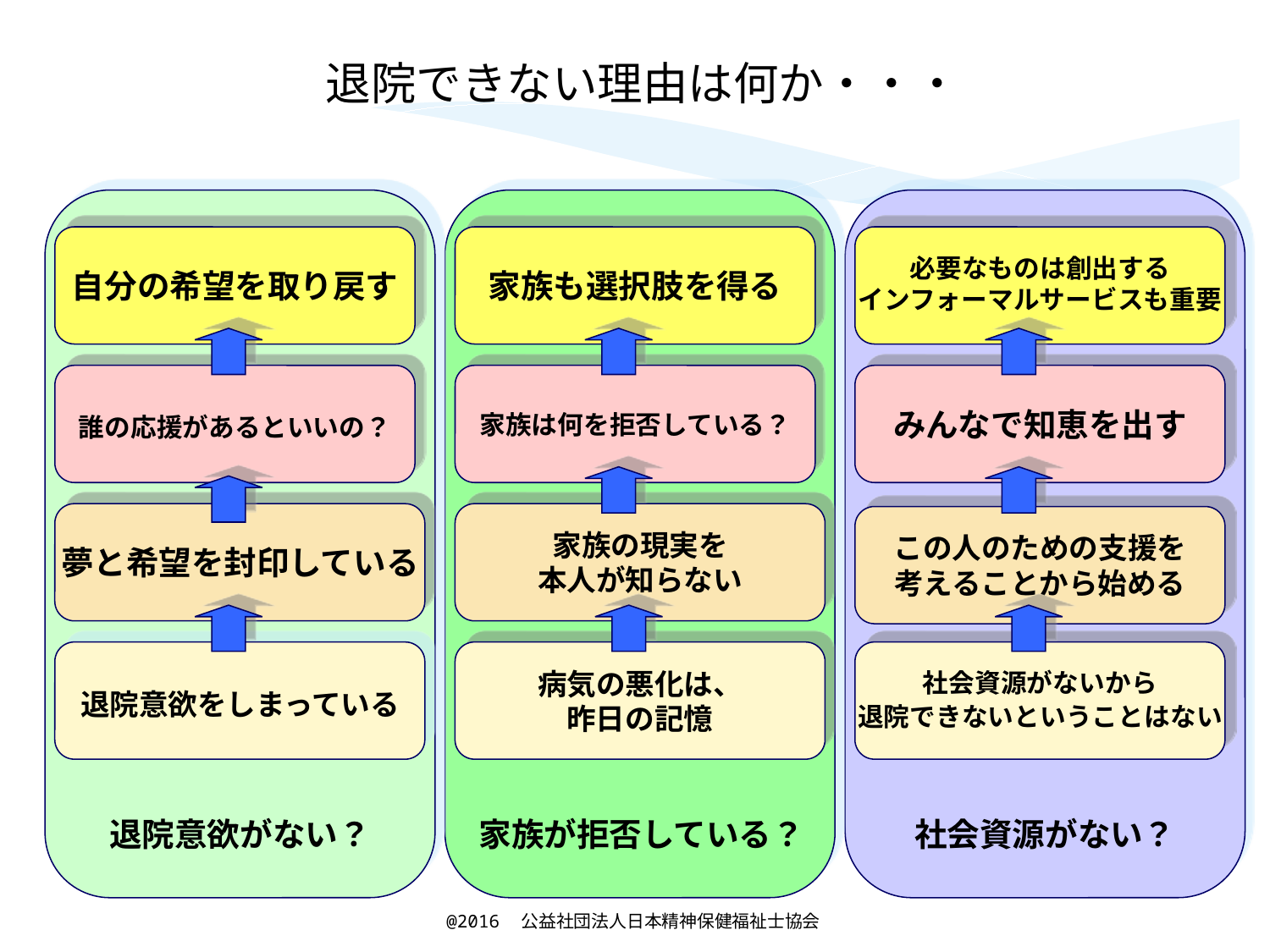

退院できない理由は何か・・・

？
自分の希望を取り戻す
家族も選択肢を得る

必要なものは創出する
インフォーマルサービスも重要

誰の応援があるといいの？

家族は何を拒否している？
みんなで知恵を出す

夢と希望を封印している
家族の現実を
本人が知らない
この人のための支援を
考えることから始める

退院意欲をしまっている

病気の悪化は、
昨日の記憶

社会資源がないから
退院できないということはない

社会資源がない？
退院意欲がない？
家族が拒否している？
@2016　公益社団法人日本精神保健福祉士協会